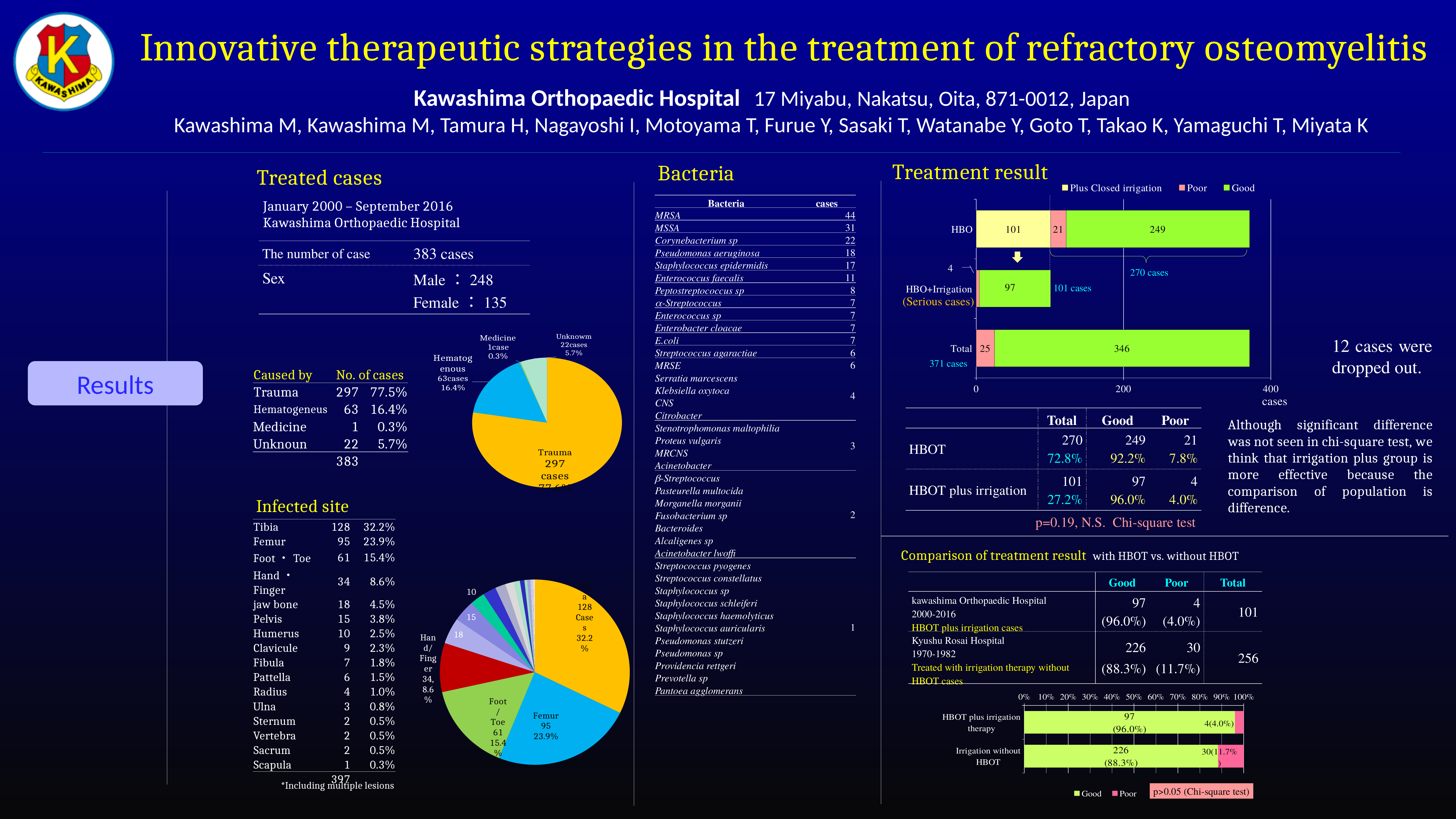

Treatment result
Bacteria

Treated cases

### Chart

| Category | Plus Closed irrigation | Poor | Good |
|---|---|---|---|
| Total | None | 25.0 | 346.0 |
| HBO+Irrigation | None | 4.0 | 97.0 |
| HBO | 101.0 | 21.0 | 249.0 |
January 2000 – September 2016
Kawashima Orthopaedic Hospital
| Bacteria | cases |
| --- | --- |
| MRSA | 44 |
| MSSA | 31 |
| Corynebacterium sp | 22 |
| Pseudomonas aeruginosa | 18 |
| Staphylococcus epidermidis | 17 |
| Enterococcus faecalis | 11 |
| Peptostreptococcus sp | 8 |
| α-Streptococcus | 7 |
| Enterococcus sp | 7 |
| Enterobacter cloacae | 7 |
| E.coli | 7 |
| Streptococcus agaractiae | 6 |
| MRSE | 6 |
| Serratia marcescens | 4 |
| Klebsiella oxytoca |  |
| CNS |  |
| Citrobacter |  |
| Stenotrophomonas maltophilia | 3 |
| Proteus vulgaris |  |
| MRCNS |  |
| Acinetobacter |  |
| β-Streptococcus | 2 |
| Pasteurella multocida |  |
| Morganella morganii |  |
| Fusobacterium sp |  |
| Bacteroides |  |
| Alcaligenes sp |  |
| Acinetobacter lwoffi |  |
| Streptococcus pyogenes | 1 |
| Streptococcus constellatus |  |
| Staphylococcus sp |  |
| Staphylococcus schleiferi |  |
| Staphylococcus haemolyticus |  |
| Staphylococcus auricularis |  |
| Pseudomonas stutzeri |  |
| Pseudomonas sp |  |
| Providencia rettgeri |  |
| Prevotella sp |  |
| Pantoea agglomerans |  |
| The number of case | 383 cases |
| --- | --- |
| Sex | Male：248 Female：135 |

270 cases
101 cases
(Serious cases)

### Chart

| Category | 列1 |
|---|---|
| 外傷性 | 297.0 |
| 血行性 | 63.0 |
| 薬剤性 | 1.0 |
| 不明 | 22.0 |
12 cases were dropped out.
371 cases
Results
| Caused by | No. of cases |  |
| --- | --- | --- |
| Trauma | 297 | 77.5% |
| Hematogeneus | 63 | 16.4% |
| Medicine | 1 | 0.3% |
| Unknoun | 22 | 5.7% |
|  | 383 |  |
cases
|  | Total | Good | Poor |
| --- | --- | --- | --- |
| HBOT | 270 72.8% | 249 92.2% | 21 7.8% |
| HBOT plus irrigation | 101 27.2% | 97 96.0% | 4 4.0% |
Although significant difference was not seen in chi-square test, we think that irrigation plus group is more effective because the comparison of population is difference.
# Infected site
p=0.19, N.S.  Chi-square test
| Tibia | 128 | 32.2% |
| --- | --- | --- |
| Femur | 95 | 23.9% |
| Foot・Toe | 61 | 15.4% |
| Hand・Finger | 34 | 8.6% |
| jaw bone | 18 | 4.5% |
| Pelvis | 15 | 3.8% |
| Humerus | 10 | 2.5% |
| Clavicule | 9 | 2.3% |
| Fibula | 7 | 1.8% |
| Pattella | 6 | 1.5% |
| Radius | 4 | 1.0% |
| Ulna | 3 | 0.8% |
| Sternum | 2 | 0.5% |
| Vertebra | 2 | 0.5% |
| Sacrum | 2 | 0.5% |
| Scapula | 1 | 0.3% |
|  | 397 |  |
Comparison of treatment result  with HBOT vs. without HBOT

### Chart

| Category | 列1 |
|---|---|
| 脛骨 | 128.0 |
| 大腿骨 | 95.0 |
| 足・趾骨 | 61.0 |
| 手・指骨 | 34.0 |
| 顎骨 | 18.0 |
| 骨盤 | 15.0 |
| 上腕骨 | 10.0 |
| 鎖骨 | 9.0 |
| 腓骨 | 7.0 |
| 膝蓋骨 | 6.0 |
| 橈骨 | 4.0 |
| 尺骨 | 3.0 |
| 胸骨 | 2.0 |
| 椎骨 | 2.0 |
| 仙骨 | 2.0 |
| 肩甲骨 | 1.0 |
|  | Good | Poor | Total |
| --- | --- | --- | --- |
| kawashima Orthopaedic Hospital 2000-2016 HBOT plus irrigation cases | 97 (96.0%) | 4 (4.0%) | 101 |
| Kyushu Rosai Hospital 1970-1982 Treated with irrigation therapy without HBOT cases | 226 (88.3%) | 30 (11.7%) | 256 |

### Chart

| Category | Good | Poor |
|---|---|---|
| HBOT plus irrigation therapy | 97.0 | 4.0 |
| Irrigation without HBOT | 226.0 | 30.0 |
*Including multiple lesions
p>0.05 (Chi-square test)